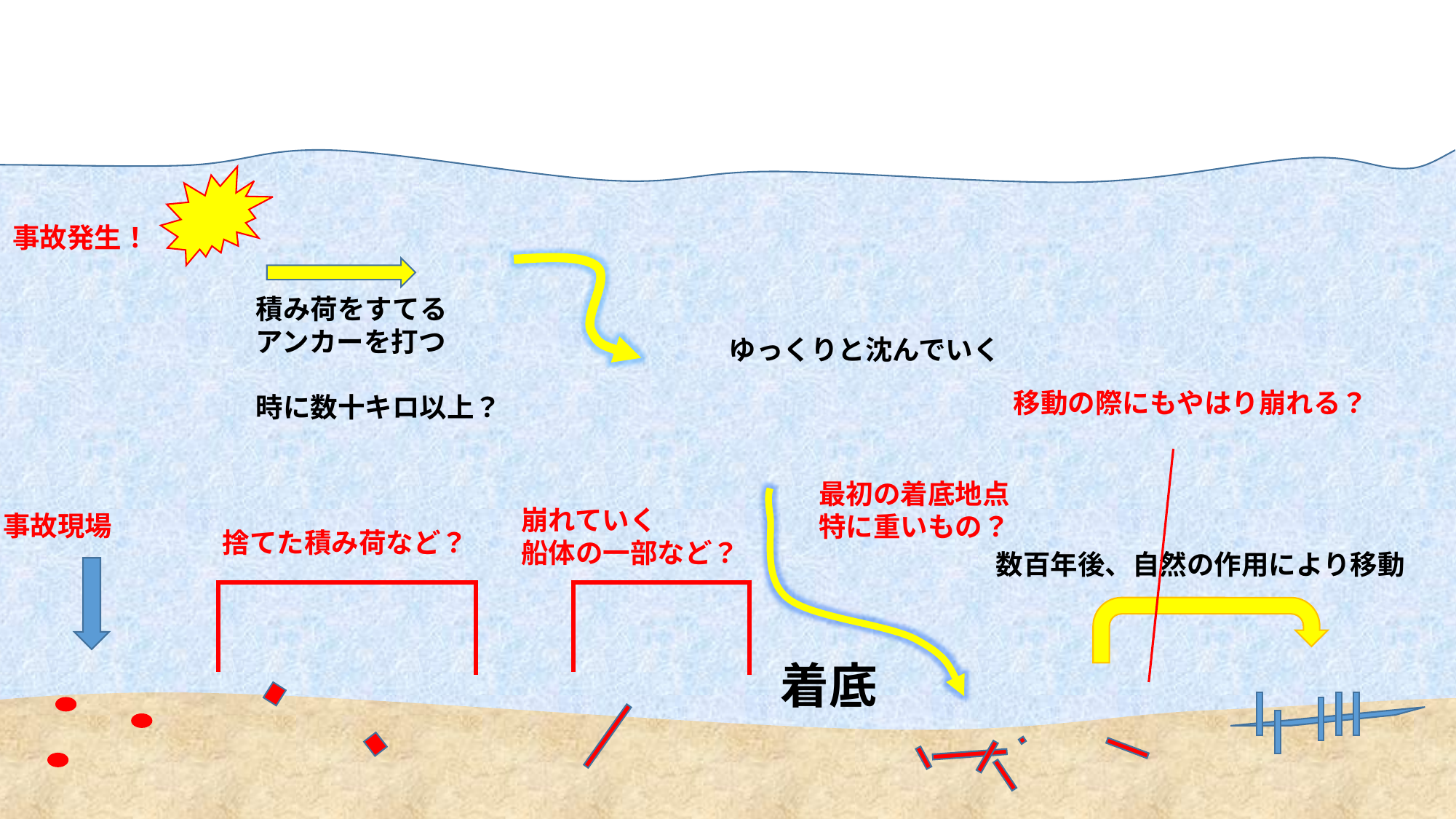

事故発生！

積み荷をすてる
アンカーを打つ

時に数十キロ以上？

ゆっくりと沈んでいく
移動の際にもやはり崩れる？
最初の着底地点
特に重いもの？

崩れていく
船体の一部など？
事故現場
捨てた積み荷など？
数百年後、自然の作用により移動

着底